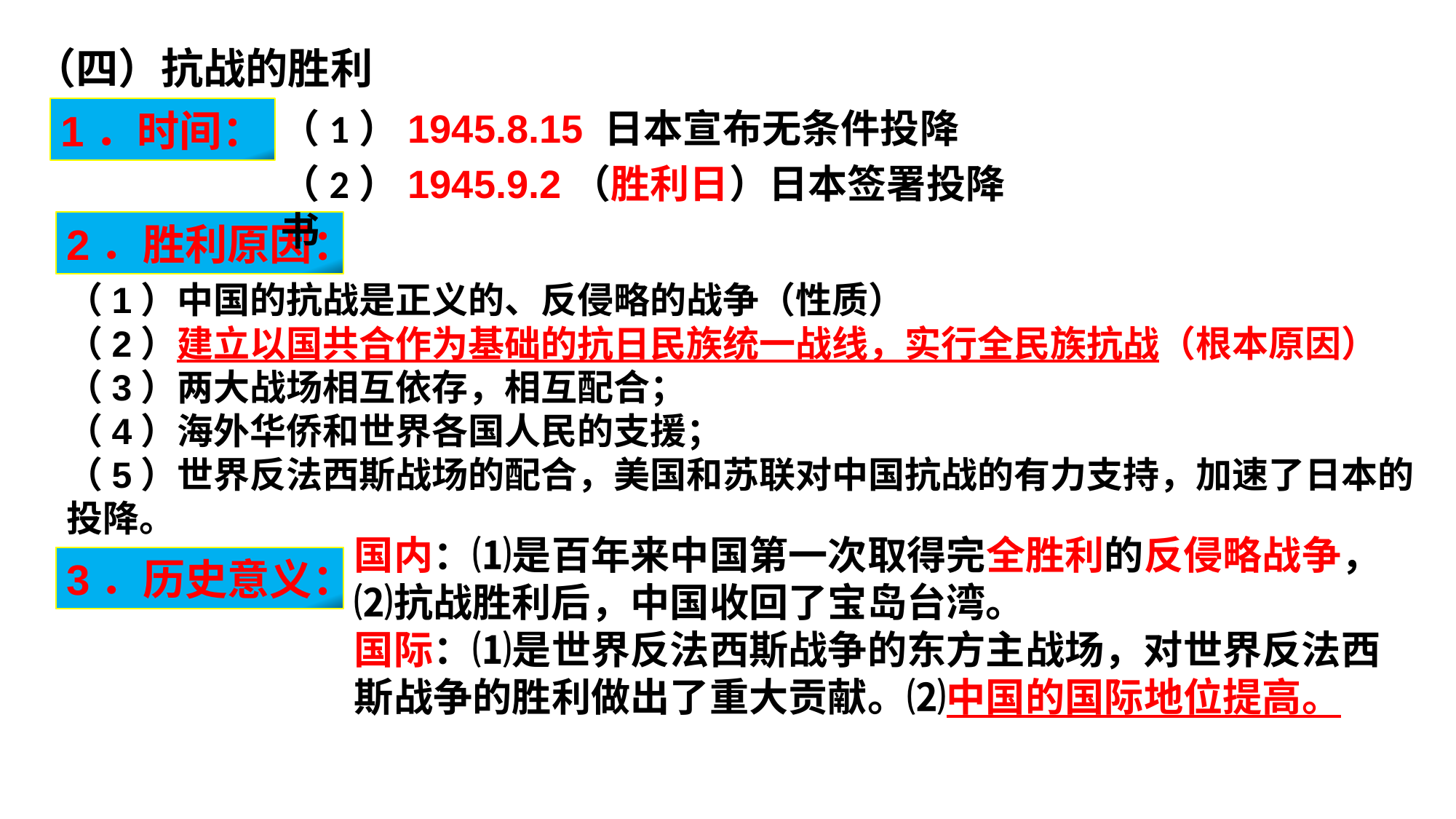

（四）抗战的胜利
1．时间：
（1）1945.8.15 日本宣布无条件投降
（2）1945.9.2（胜利日）日本签署投降书
2．胜利原因：
（1）中国的抗战是正义的、反侵略的战争（性质）
（2）建立以国共合作为基础的抗日民族统一战线，实行全民族抗战（根本原因）
（3）两大战场相互依存，相互配合；
（4）海外华侨和世界各国人民的支援；
（5）世界反法西斯战场的配合，美国和苏联对中国抗战的有力支持，加速了日本的投降。
国内：⑴是百年来中国第一次取得完全胜利的反侵略战争，⑵抗战胜利后，中国收回了宝岛台湾。
国际：⑴是世界反法西斯战争的东方主战场，对世界反法西斯战争的胜利做出了重大贡献。⑵中国的国际地位提高。
3．历史意义：